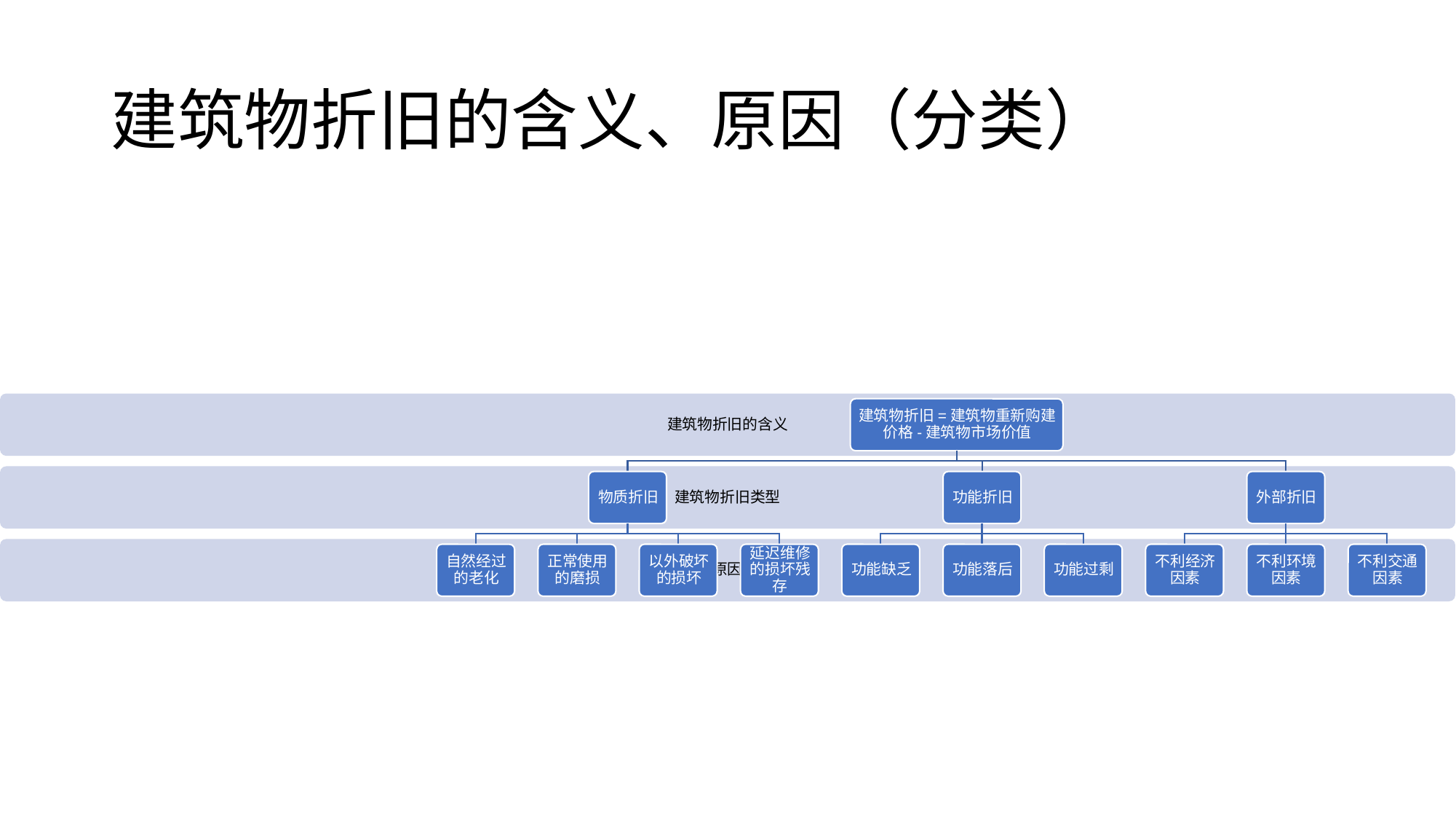

# 建筑物折旧的含义、原因（分类）
原因
建筑物折旧类型
建筑物折旧的含义
建筑物折旧=建筑物重新购建价格-建筑物市场价值
物质折旧
自然经过的老化
正常使用的磨损
以外破坏的损坏
延迟维修的损坏残存
功能折旧
功能缺乏
功能落后
功能过剩
外部折旧
不利经济因素
不利环境因素
不利交通因素